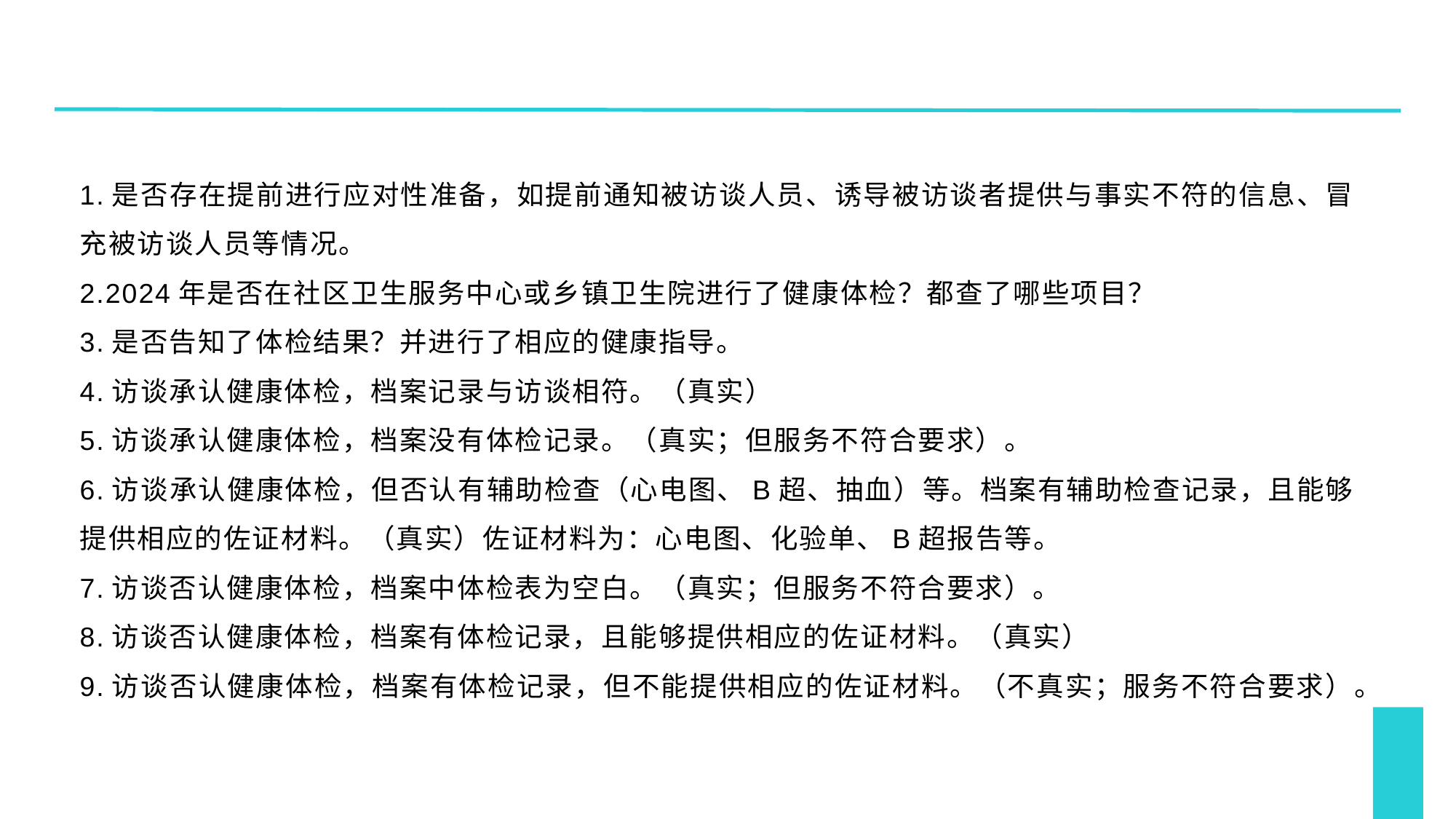

1.是否存在提前进行应对性准备，如提前通知被访谈人员、诱导被访谈者提供与事实不符的信息、冒充被访谈人员等情况。
2.2024年是否在社区卫生服务中心或乡镇卫生院进行了健康体检？都查了哪些项目？
3.是否告知了体检结果？并进行了相应的健康指导。
4.访谈承认健康体检，档案记录与访谈相符。（真实）
5.访谈承认健康体检，档案没有体检记录。（真实；但服务不符合要求）。
6.访谈承认健康体检，但否认有辅助检查（心电图、B超、抽血）等。档案有辅助检查记录，且能够提供相应的佐证材料。（真实）佐证材料为：心电图、化验单、B超报告等。
7.访谈否认健康体检，档案中体检表为空白。（真实；但服务不符合要求）。
8.访谈否认健康体检，档案有体检记录，且能够提供相应的佐证材料。（真实）
9.访谈否认健康体检，档案有体检记录，但不能提供相应的佐证材料。（不真实；服务不符合要求）。